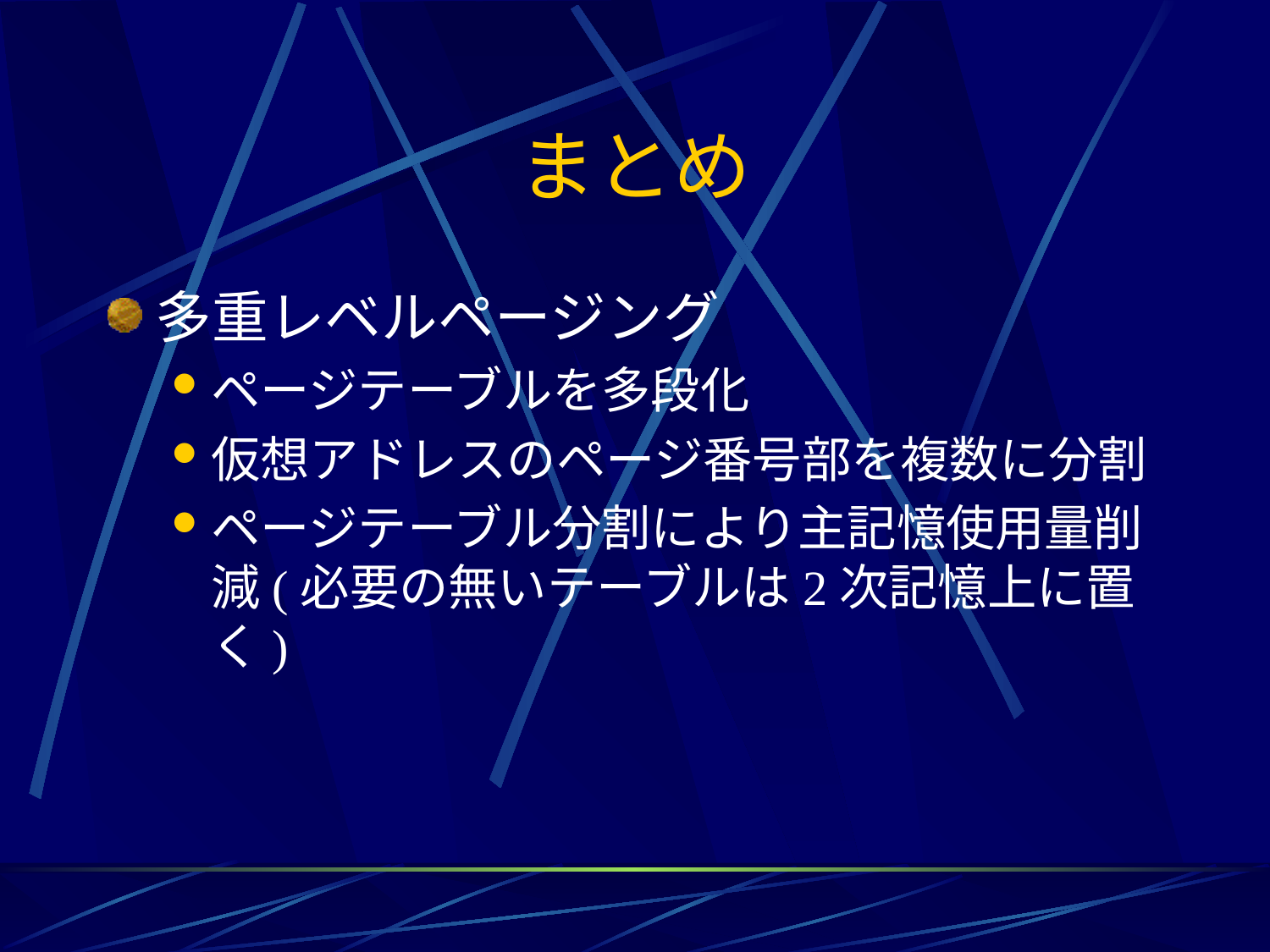

# まとめ
多重レベルページング
ページテーブルを多段化
仮想アドレスのページ番号部を複数に分割
ページテーブル分割により主記憶使用量削減(必要の無いテーブルは2次記憶上に置く)